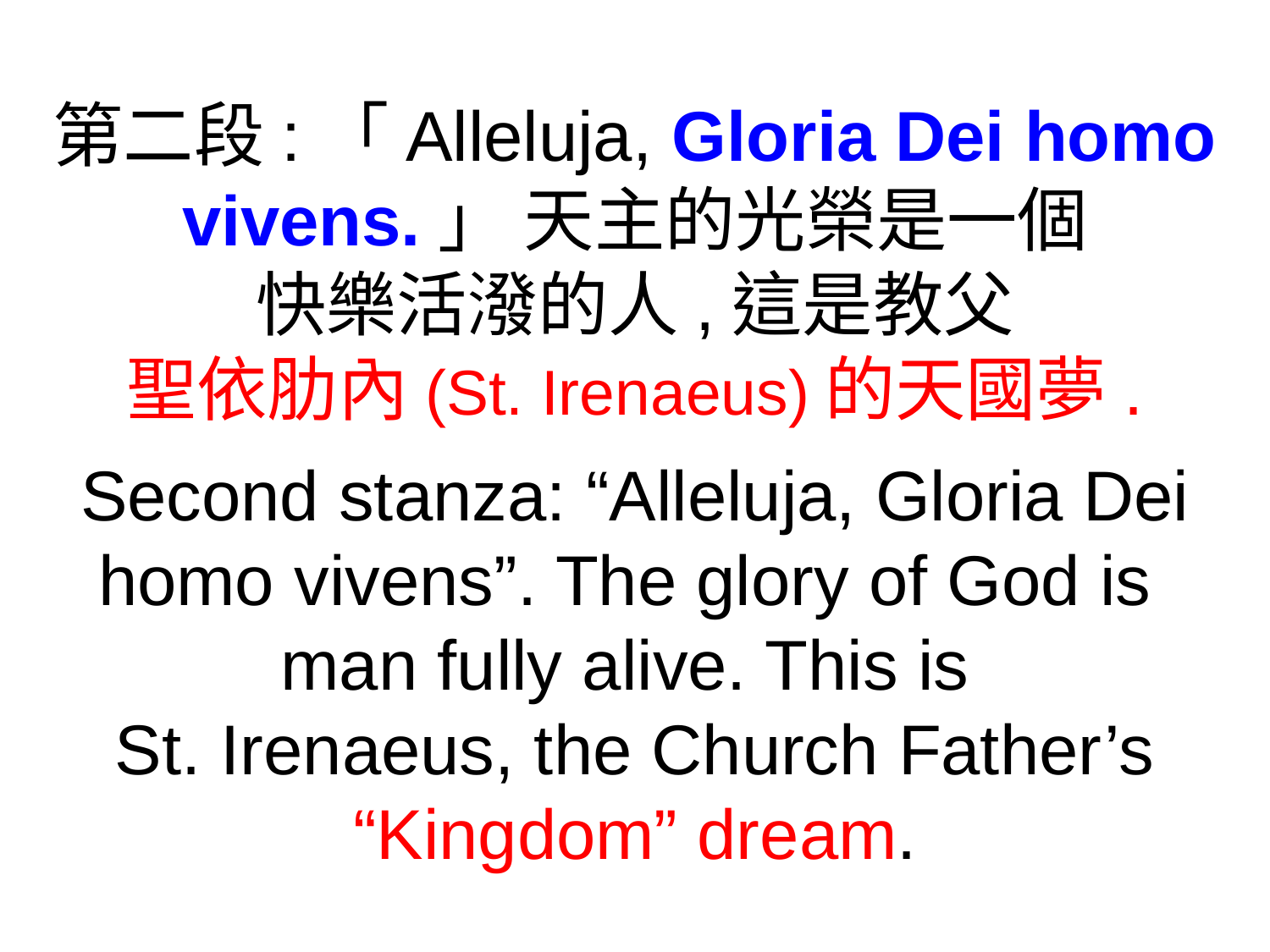

第二段:「Alleluja, Gloria Dei homo vivens.」 天主的光榮是一個
快樂活潑的人,這是教父
聖依肋內(St. Irenaeus)的天國夢.
Second stanza: “Alleluja, Gloria Dei homo vivens”. The glory of God is
man fully alive. This is
St. Irenaeus, the Church Father’s “Kingdom” dream.